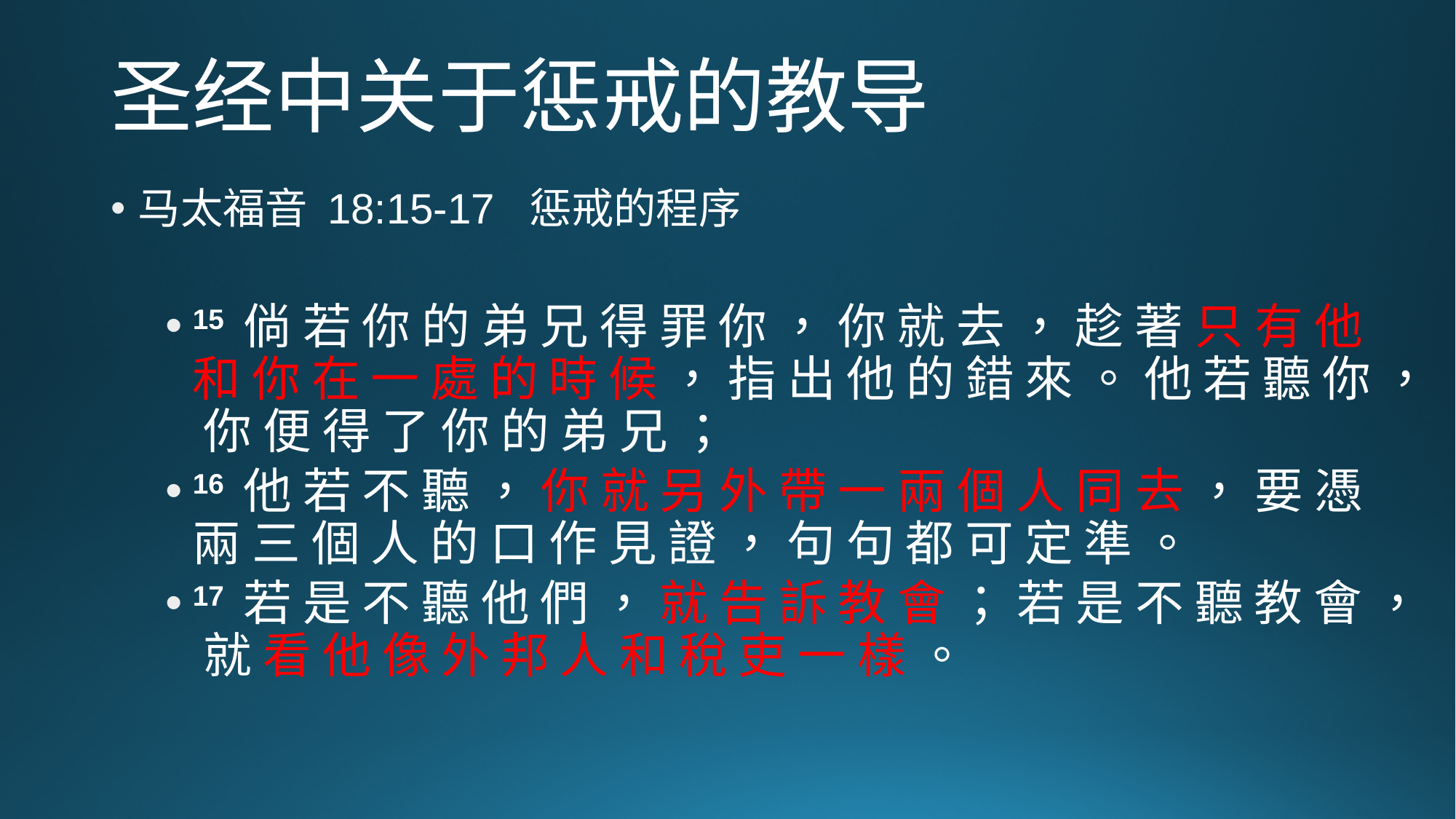

# 圣经中关于惩戒的教导
马太福音 18:15-17  惩戒的程序

15 倘 若 你 的 弟 兄 得 罪 你 ， 你 就 去 ， 趁 著 只 有 他 和 你 在 一 處 的 時 候 ， 指 出 他 的 錯 來 。 他 若 聽 你 ， 你 便 得 了 你 的 弟 兄 ；
16 他 若 不 聽 ， 你 就 另 外 帶 一 兩 個 人 同 去 ， 要 憑 兩 三 個 人 的 口 作 見 證 ， 句 句 都 可 定 準 。
17 若 是 不 聽 他 們 ， 就 告 訴 教 會 ； 若 是 不 聽 教 會 ， 就 看 他 像 外 邦 人 和 稅 吏 一 樣 。